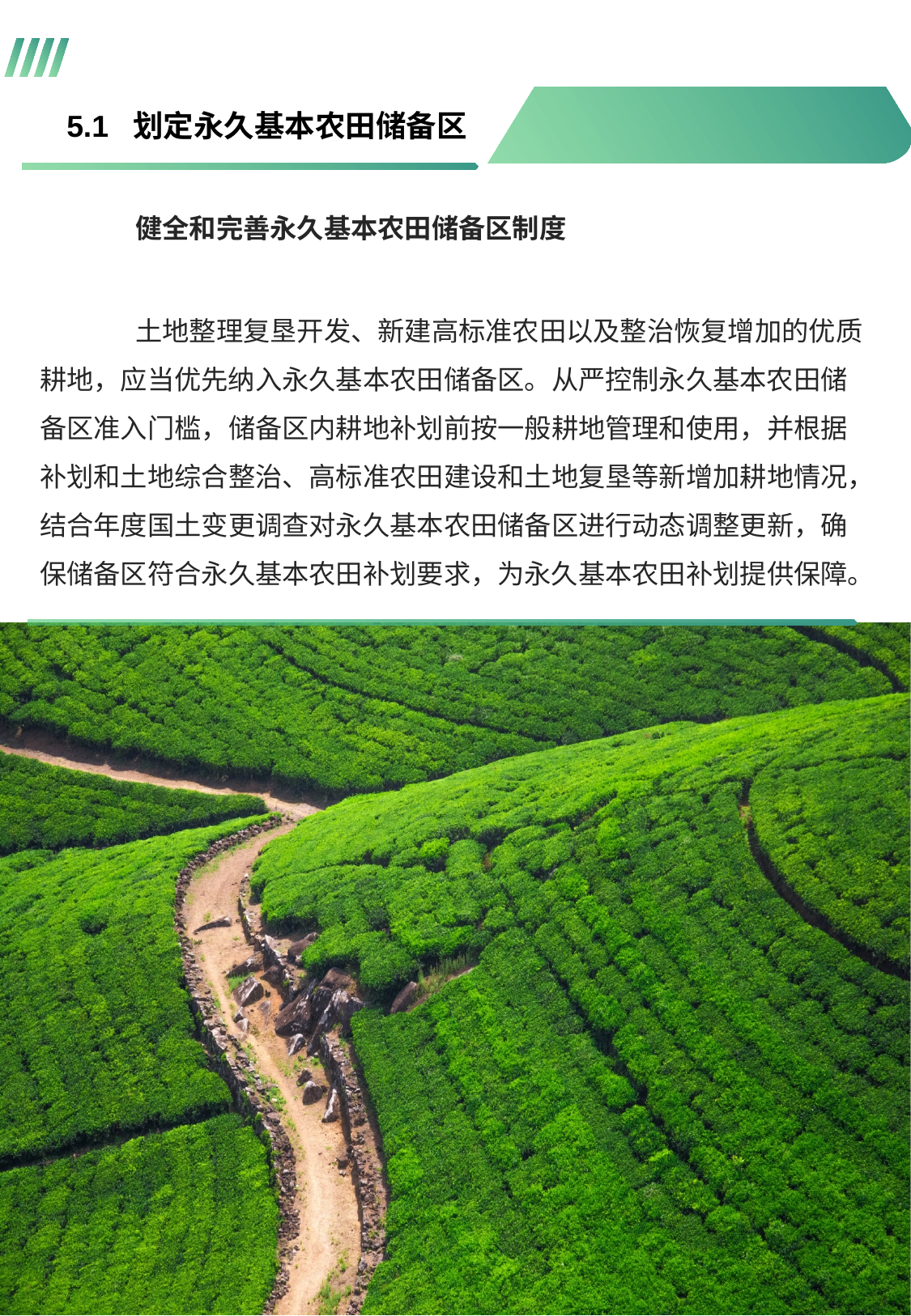

5.1  划定永久基本农田储备区

健全和完善永久基本农田储备区制度

土地整理复垦开发、新建高标准农田以及整治恢复增加的优质耕地，应当优先纳入永久基本农田储备区。从严控制永久基本农田储备区准入门槛，储备区内耕地补划前按一般耕地管理和使用，并根据补划和土地综合整治、高标准农田建设和土地复垦等新增加耕地情况，结合年度国土变更调查对永久基本农田储备区进行动态调整更新，确保储备区符合永久基本农田补划要求，为永久基本农田补划提供保障。